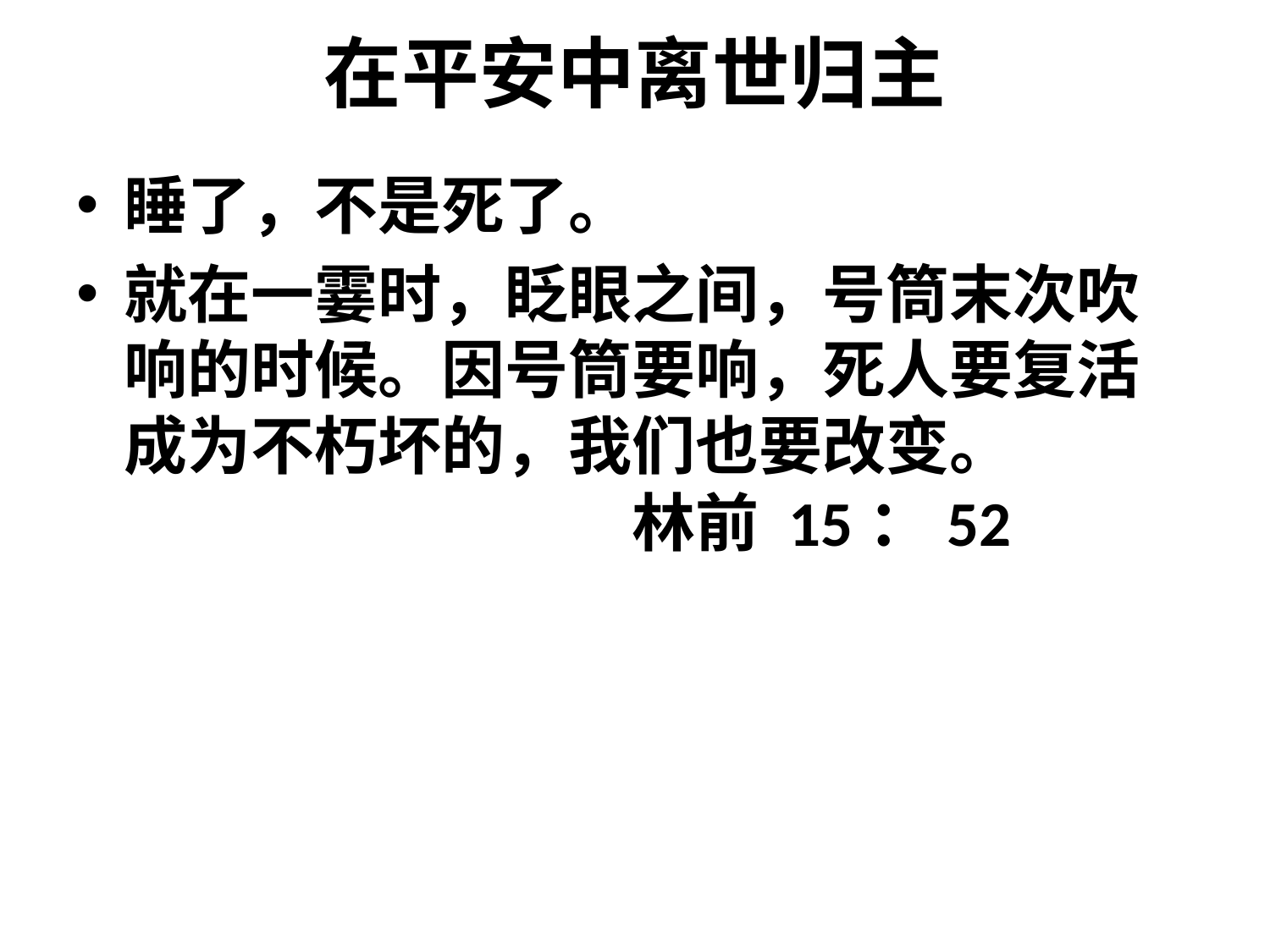

# 在平安中离世归主
睡了，不是死了。
就在一霎时，眨眼之间，号筒末次吹响的时候。因号筒要响，死人要复活成为不朽坏的，我们也要改变。 					林前 15：52